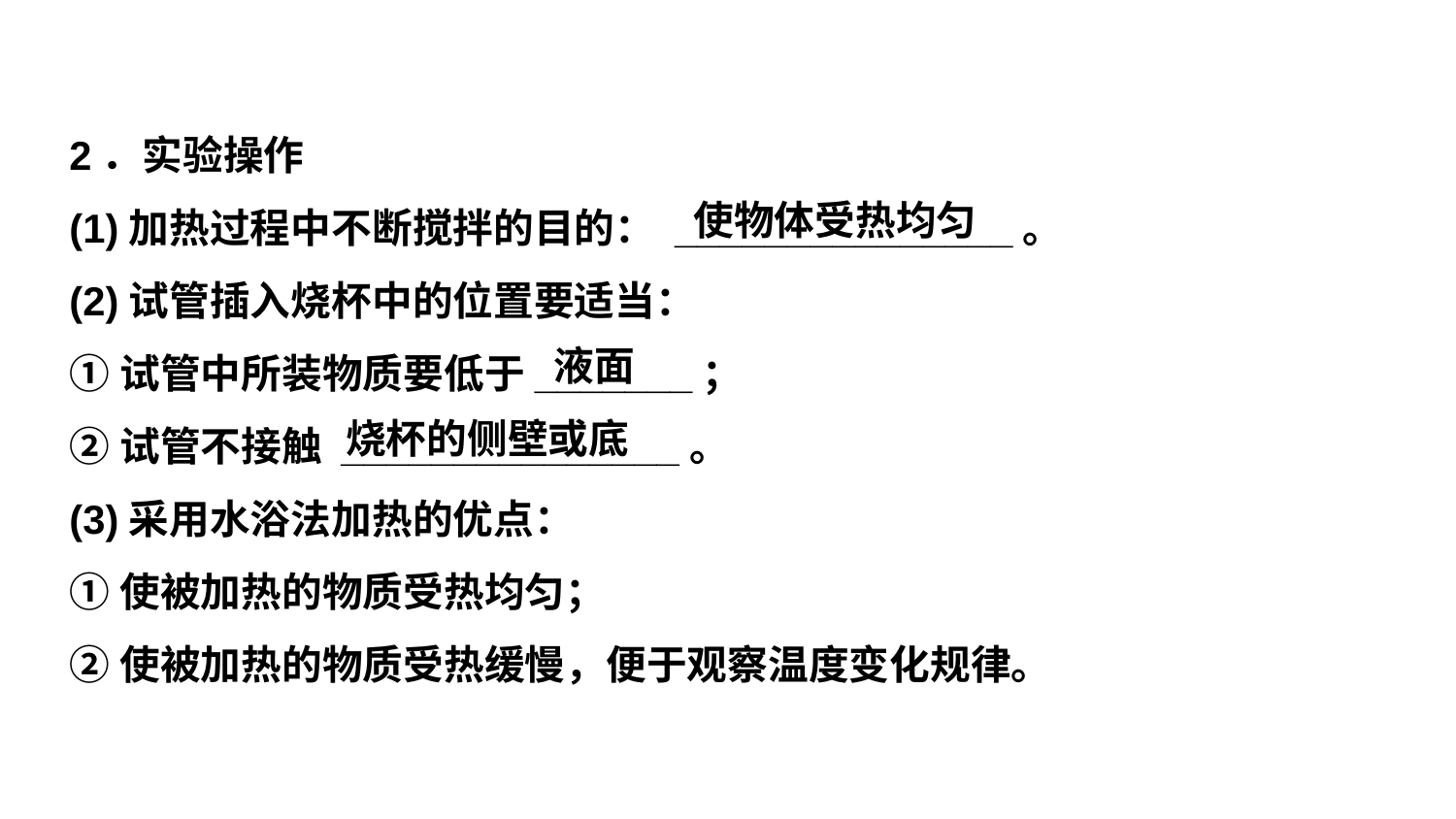

2．实验操作
(1)加热过程中不断搅拌的目的： _______________。
(2)试管插入烧杯中的位置要适当：
①试管中所装物质要低于_______；
②试管不接触 _______________。
(3)采用水浴法加热的优点：
①使被加热的物质受热均匀；
②使被加热的物质受热缓慢，便于观察温度变化规律。
使物体受热均匀
 液面
烧杯的侧壁或底